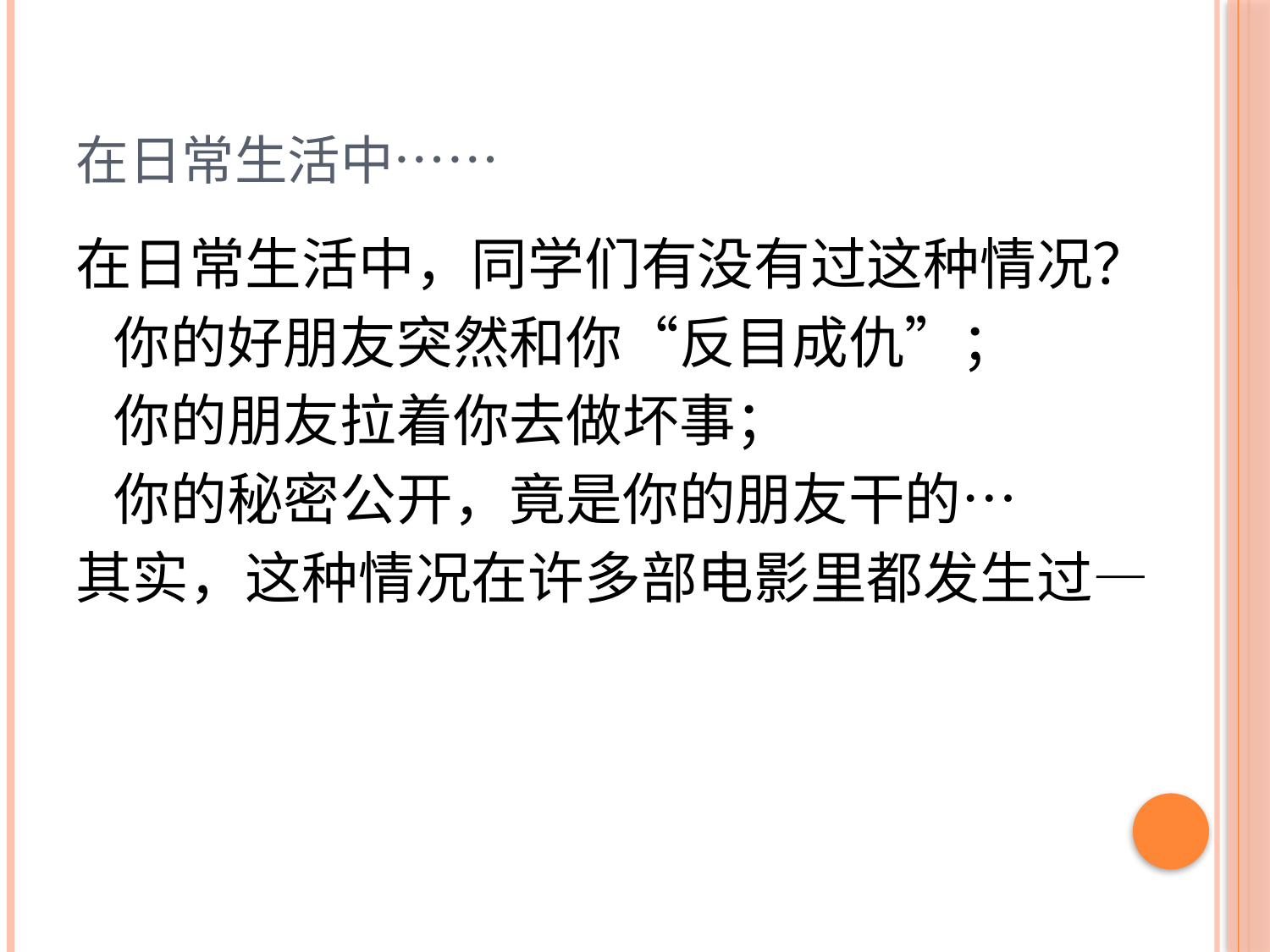

# 在日常生活中……
在日常生活中，同学们有没有过这种情况？
	你的好朋友突然和你“反目成仇”；
	你的朋友拉着你去做坏事；
	你的秘密公开，竟是你的朋友干的…
其实，这种情况在许多部电影里都发生过—